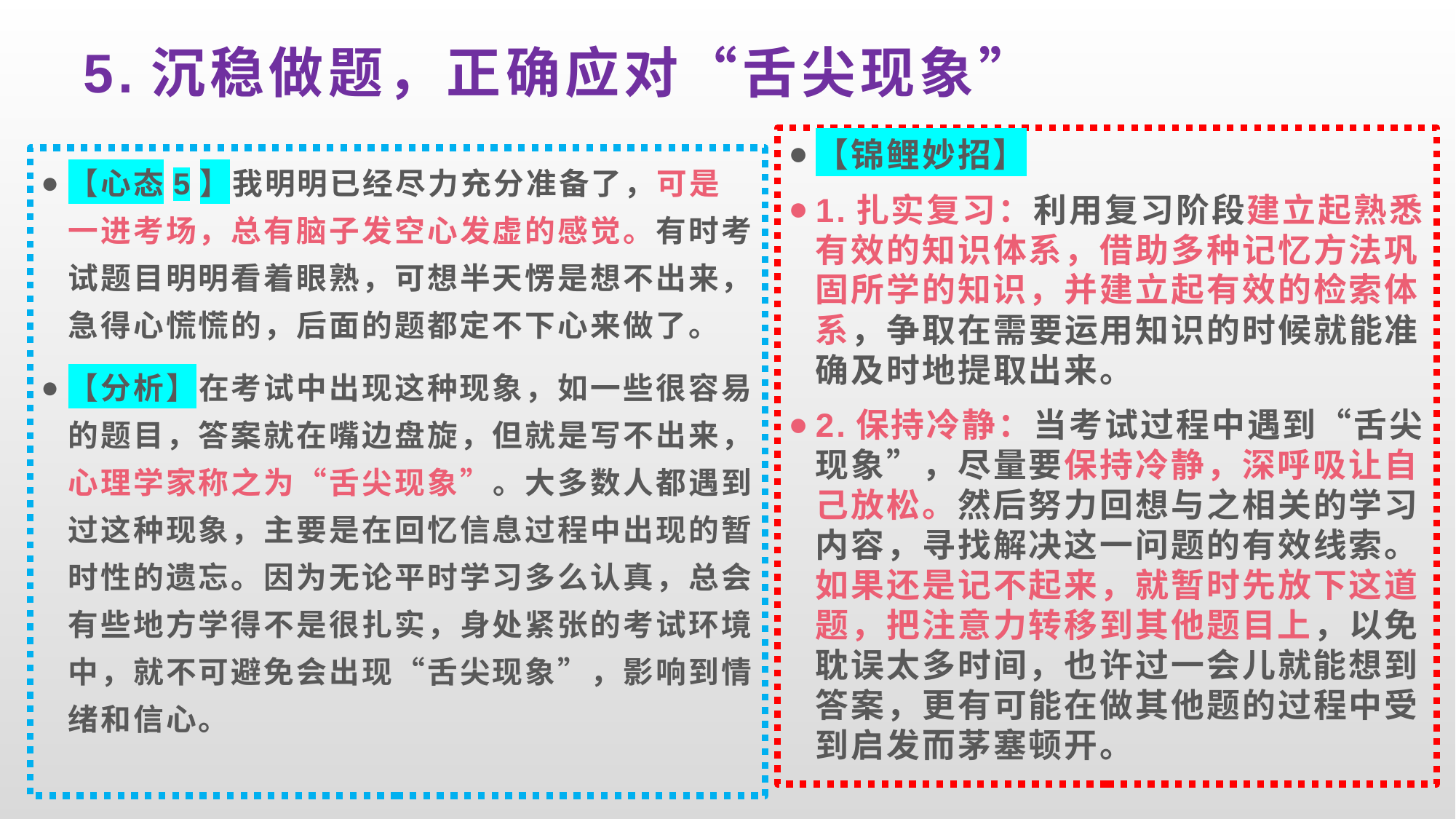

# 5.沉稳做题，正确应对“舌尖现象”
【锦鲤妙招】
1.扎实复习：利用复习阶段建立起熟悉有效的知识体系，借助多种记忆方法巩固所学的知识，并建立起有效的检索体系，争取在需要运用知识的时候就能准确及时地提取出来。
2.保持冷静：当考试过程中遇到“舌尖现象”，尽量要保持冷静，深呼吸让自己放松。然后努力回想与之相关的学习内容，寻找解决这一问题的有效线索。如果还是记不起来，就暂时先放下这道题，把注意力转移到其他题目上，以免耽误太多时间，也许过一会儿就能想到答案，更有可能在做其他题的过程中受到启发而茅塞顿开。
【心态5】我明明已经尽力充分准备了，可是一进考场，总有脑子发空心发虚的感觉。有时考试题目明明看着眼熟，可想半天愣是想不出来，急得心慌慌的，后面的题都定不下心来做了。
【分析】在考试中出现这种现象，如一些很容易的题目，答案就在嘴边盘旋，但就是写不出来，心理学家称之为“舌尖现象”。大多数人都遇到过这种现象，主要是在回忆信息过程中出现的暂时性的遗忘。因为无论平时学习多么认真，总会有些地方学得不是很扎实，身处紧张的考试环境中，就不可避免会出现“舌尖现象”，影响到情绪和信心。